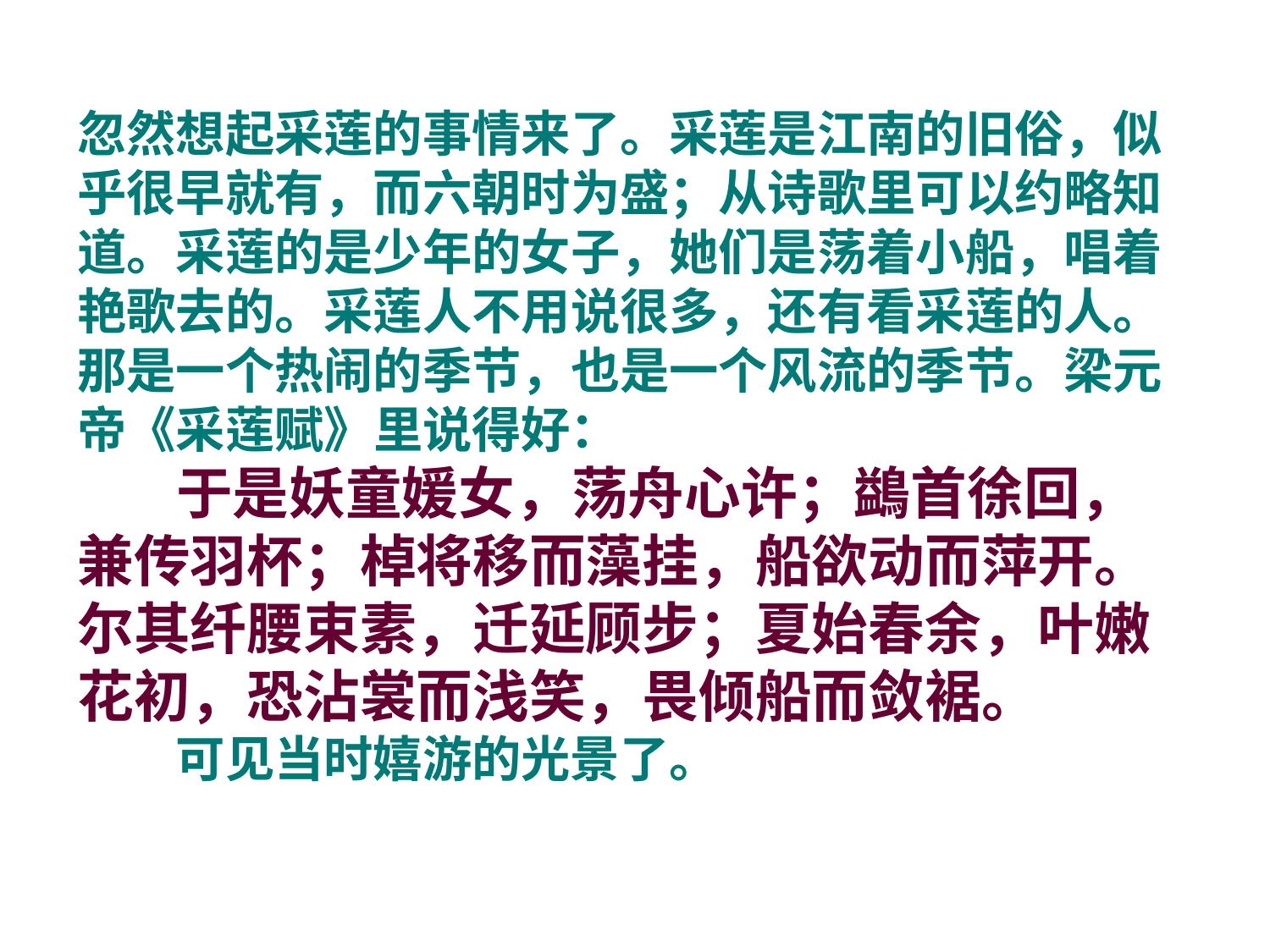

忽然想起采莲的事情来了。采莲是江南的旧俗，似乎很早就有，而六朝时为盛；从诗歌里可以约略知道。采莲的是少年的女子，她们是荡着小船，唱着艳歌去的。采莲人不用说很多，还有看采莲的人。那是一个热闹的季节，也是一个风流的季节。梁元帝《采莲赋》里说得好：
　　于是妖童媛女，荡舟心许；鷁首徐回，兼传羽杯；棹将移而藻挂，船欲动而萍开。尔其纤腰束素，迁延顾步；夏始春余，叶嫩花初，恐沾裳而浅笑，畏倾船而敛裾。
　　可见当时嬉游的光景了。